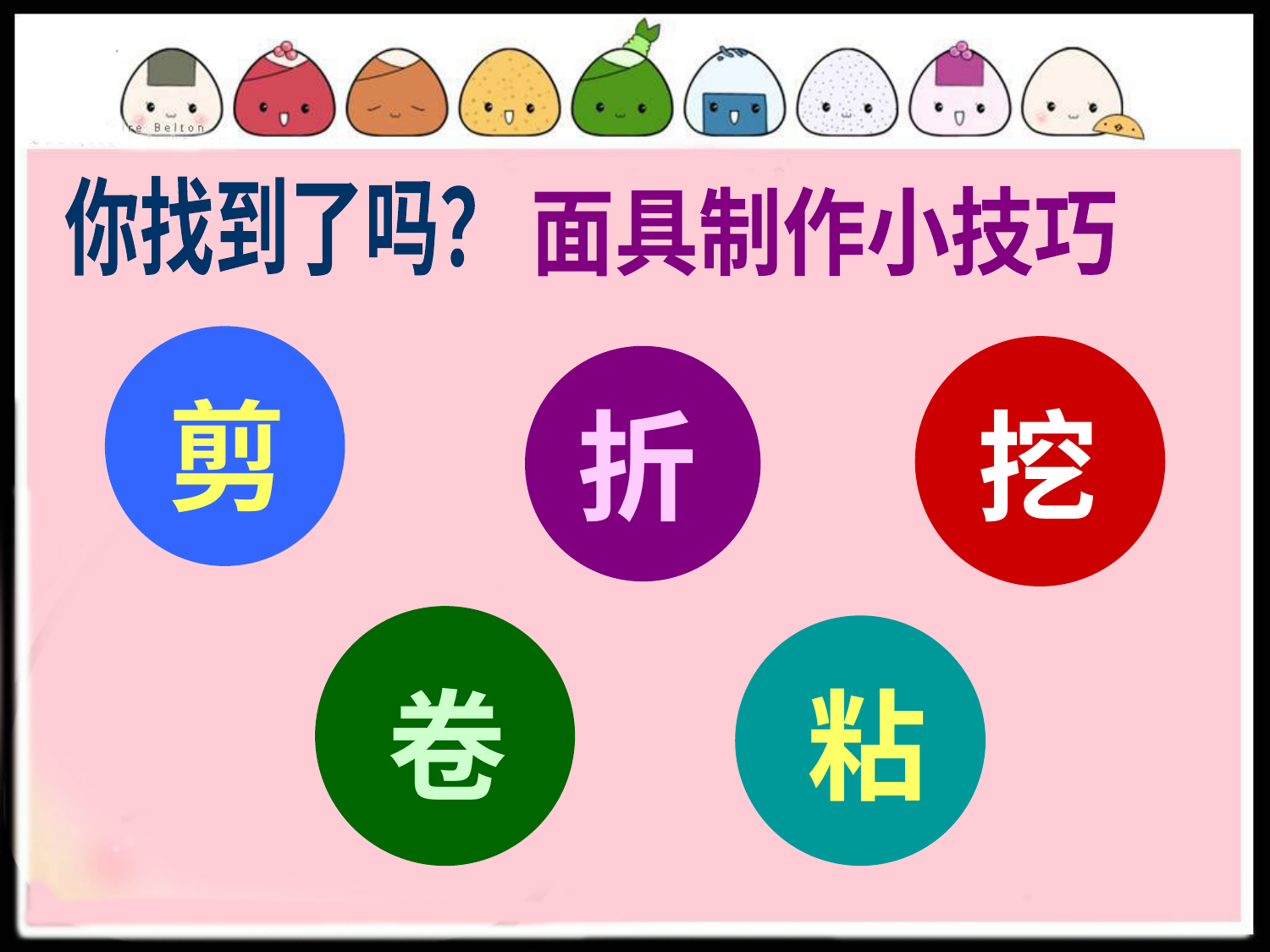

你找到了吗？
面具制作小技巧
剪

折

挖

卷

粘